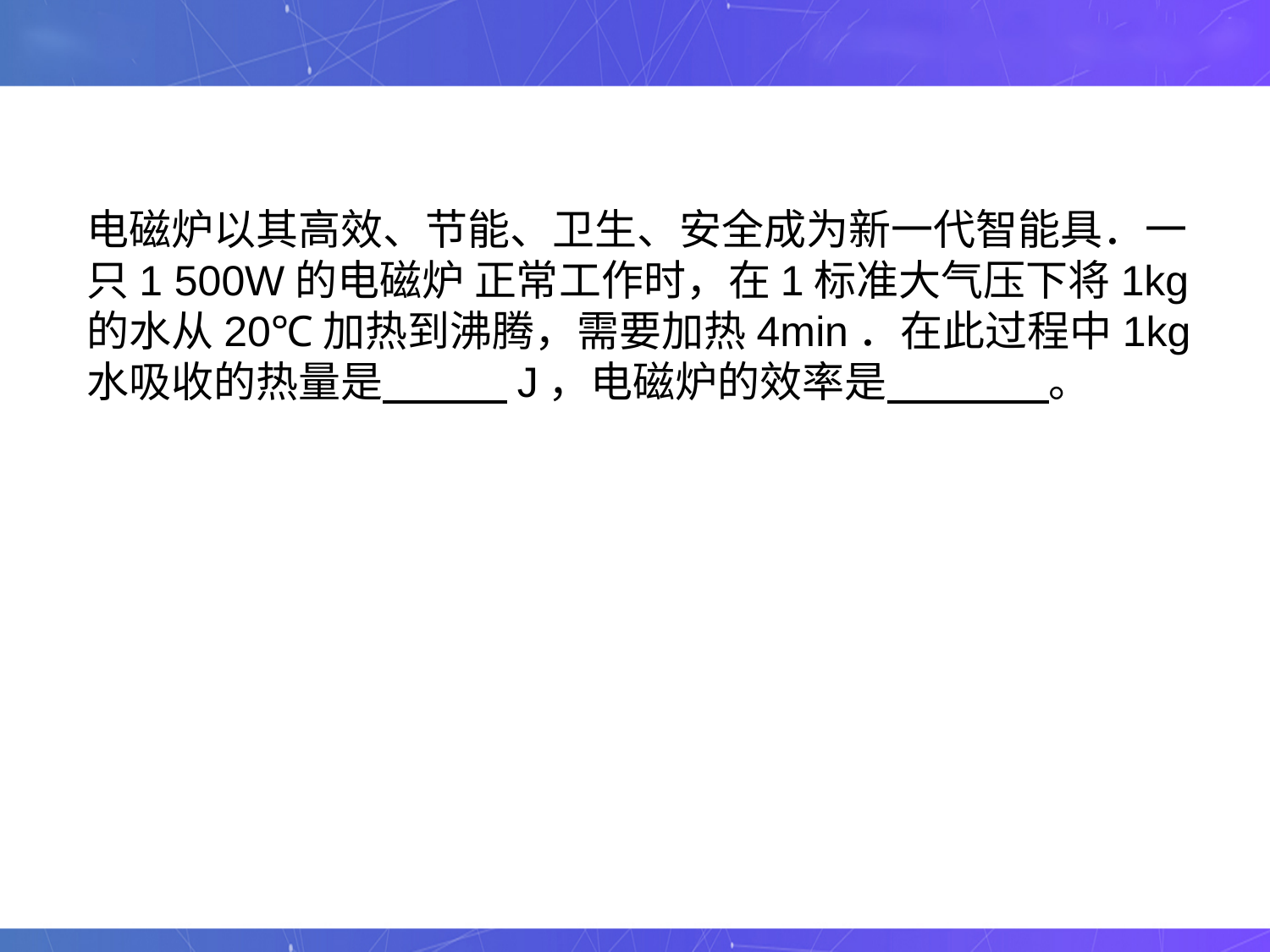

电磁炉以其高效、节能、卫生、安全成为新一代智能具．一只1 500W的电磁炉 正常工作时，在1标准大气压下将1kg的水从20℃加热到沸腾，需要加热4min．在此过程中1kg水吸收的热量是             J，电磁炉的效率是                 。